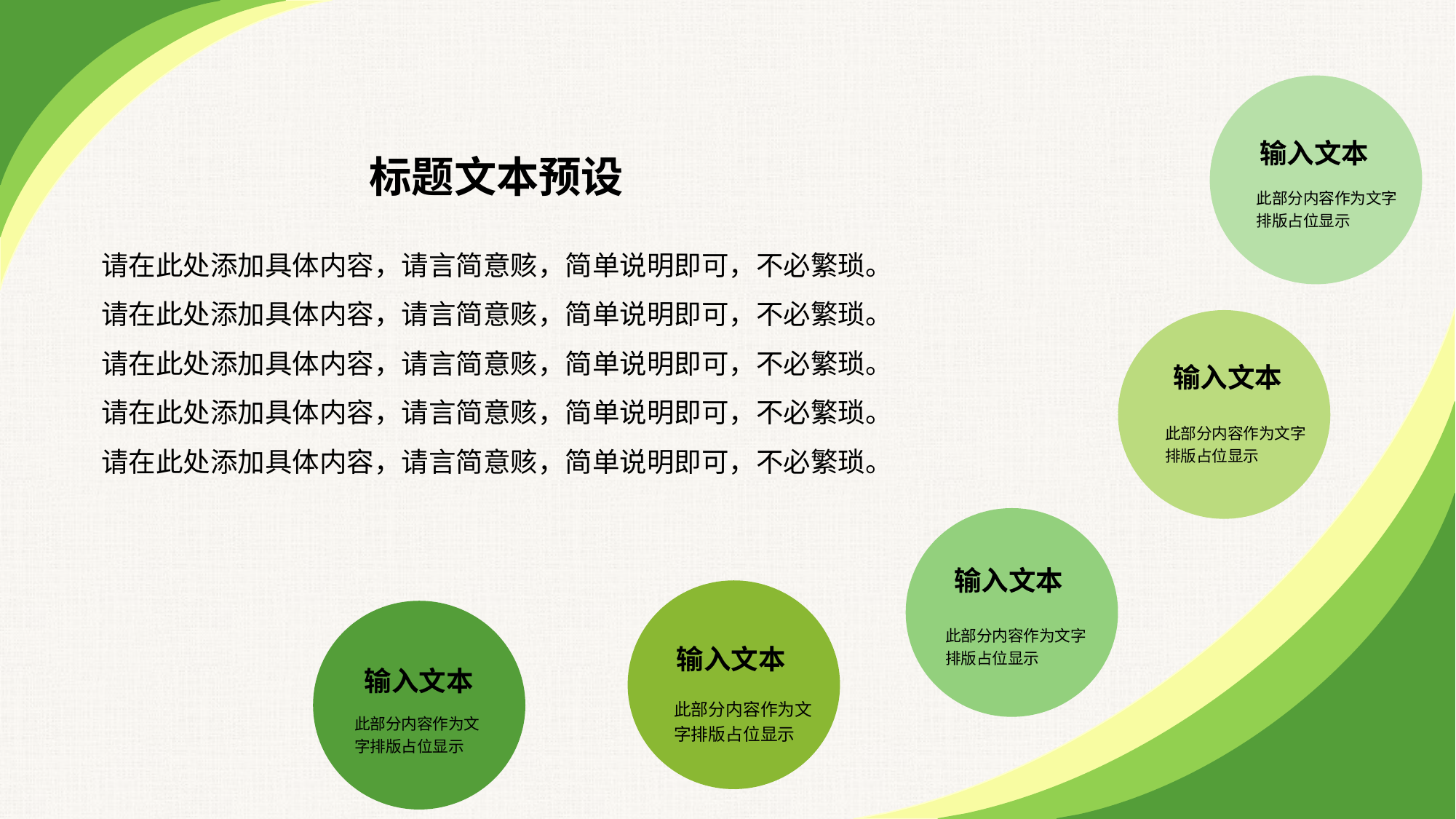

输入文本
此部分内容作为文字排版占位显示
标题文本预设
请在此处添加具体内容，请言简意赅，简单说明即可，不必繁琐。
请在此处添加具体内容，请言简意赅，简单说明即可，不必繁琐。
请在此处添加具体内容，请言简意赅，简单说明即可，不必繁琐。
请在此处添加具体内容，请言简意赅，简单说明即可，不必繁琐。
请在此处添加具体内容，请言简意赅，简单说明即可，不必繁琐。

输入文本
此部分内容作为文字排版占位显示

输入文本
此部分内容作为文字排版占位显示

输入文本
此部分内容作为文字排版占位显示
输入文本
此部分内容作为文字排版占位显示